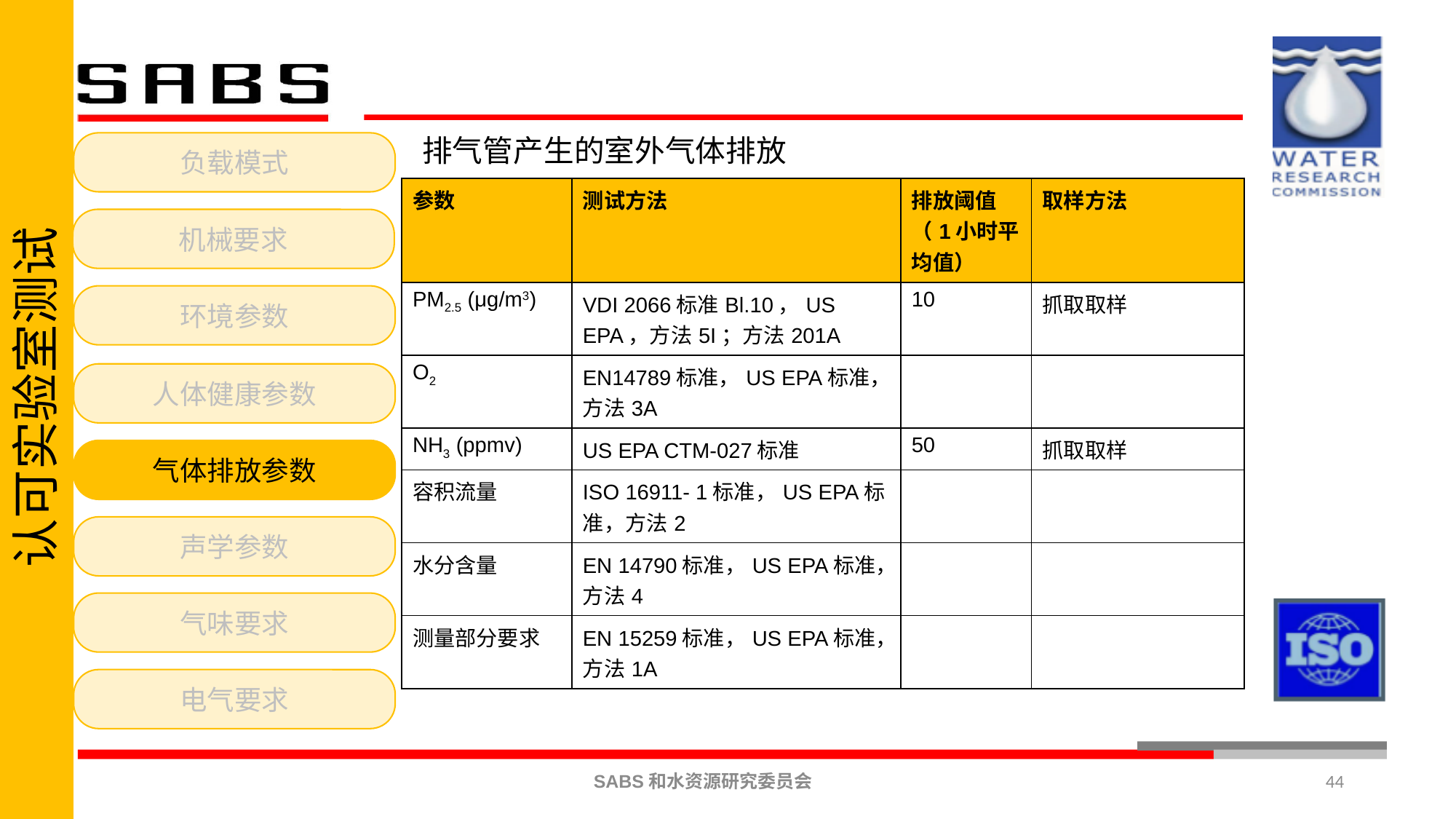

认可实验室测试
排气管产生的室外气体排放
负载模式
机械要求
环境参数
人体健康参数
气体排放参数
声学参数
气味要求
电气要求
| 参数 | 测试方法 | 排放阈值（1小时平均值） | 取样方法 |
| --- | --- | --- | --- |
| PM2.5 (μg/m3) | VDI 2066标准Bl.10，US EPA，方法5I；方法201A | 10 | 抓取取样 |
| O2 | EN14789标准，US EPA标准，方法3A |  |  |
| NH3 (ppmv) | US EPA CTM-027标准 | 50 | 抓取取样 |
| 容积流量 | ISO 16911- 1标准，US EPA标准，方法2 |  |  |
| 水分含量 | EN 14790标准，US EPA标准，方法4 |  |  |
| 测量部分要求 | EN 15259标准，US EPA标准，方法1A |  |  |
44